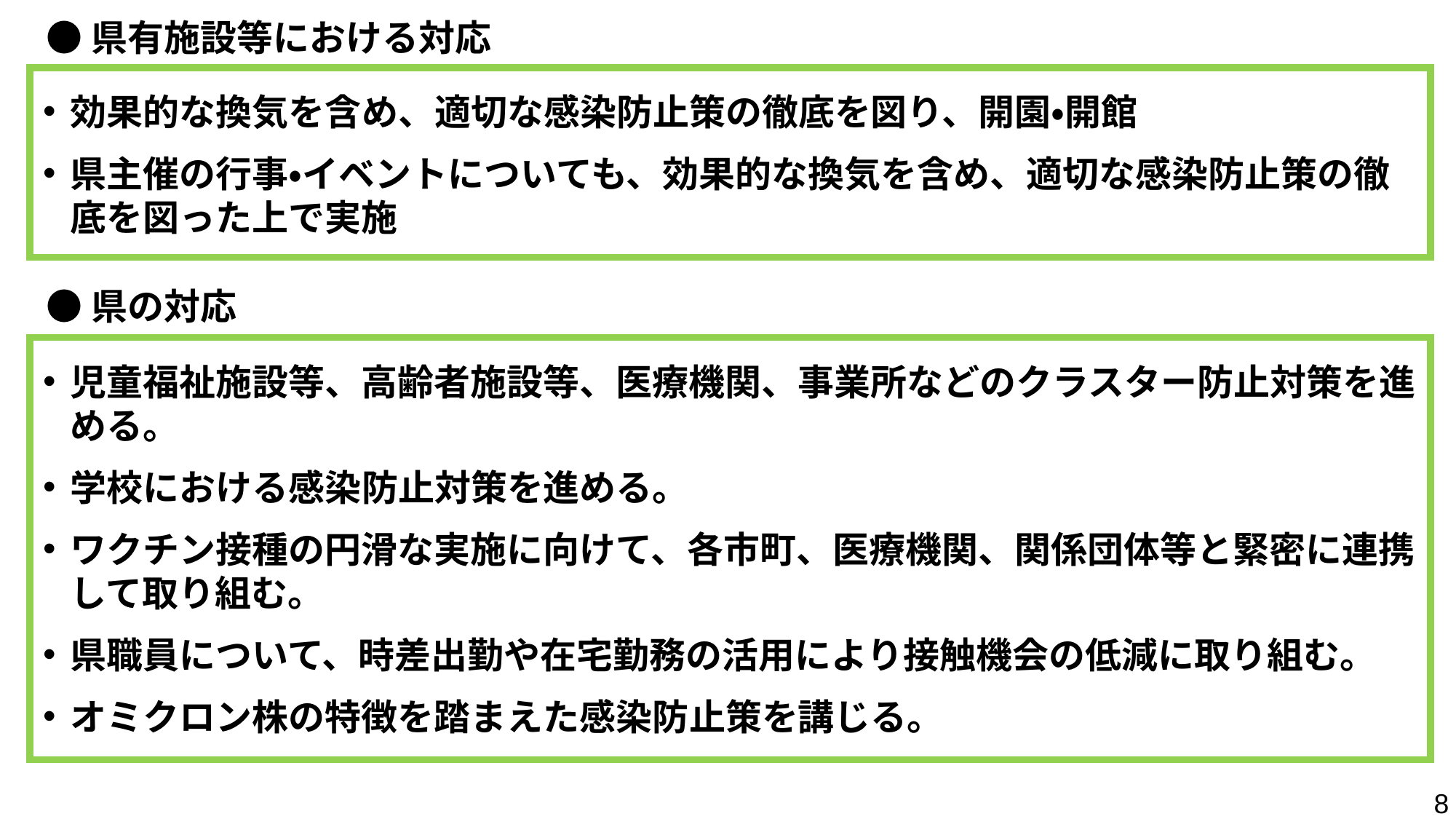

●県有施設等における対応
効果的な換気を含め、適切な感染防止策の徹底を図り、開園・開館
県主催の行事・イベントについても、効果的な換気を含め、適切な感染防止策の徹底を図った上で実施
# ●県の対応
児童福祉施設等、高齢者施設等、医療機関、事業所などのクラスター防止対策を進める。
学校における感染防止対策を進める。
ワクチン接種の円滑な実施に向けて、各市町、医療機関、関係団体等と緊密に連携して取り組む。
県職員について、時差出勤や在宅勤務の活用により接触機会の低減に取り組む。
オミクロン株の特徴を踏まえた感染防止策を講じる。
8